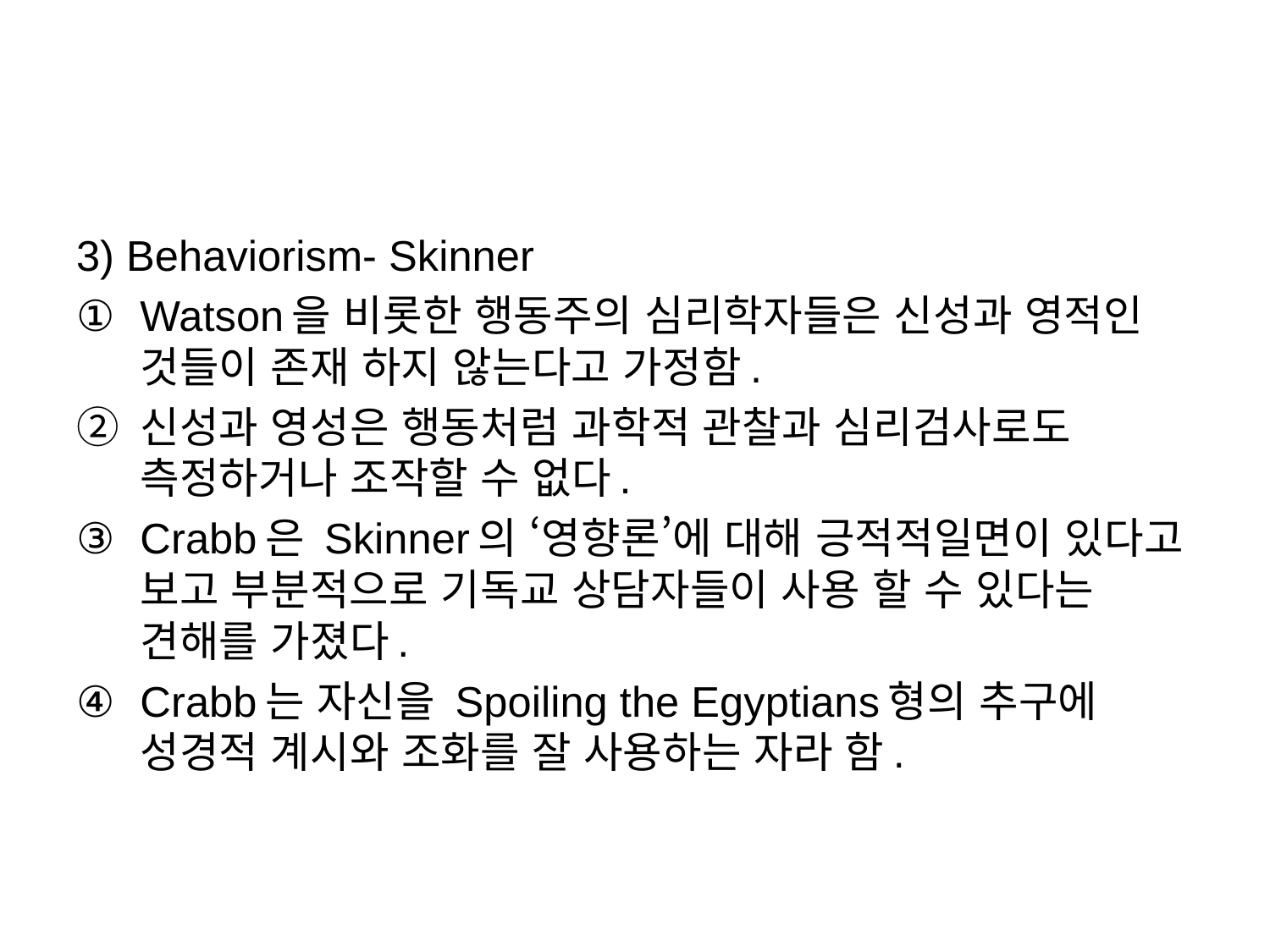

3) Behaviorism- Skinner
Watson을 비롯한 행동주의 심리학자들은 신성과 영적인 것들이 존재 하지 않는다고 가정함.
신성과 영성은 행동처럼 과학적 관찰과 심리검사로도 측정하거나 조작할 수 없다.
Crabb은 Skinner의 ‘영향론’에 대해 긍적적일면이 있다고 보고 부분적으로 기독교 상담자들이 사용 할 수 있다는 견해를 가졌다.
Crabb는 자신을 Spoiling the Egyptians형의 추구에 성경적 계시와 조화를 잘 사용하는 자라 함.